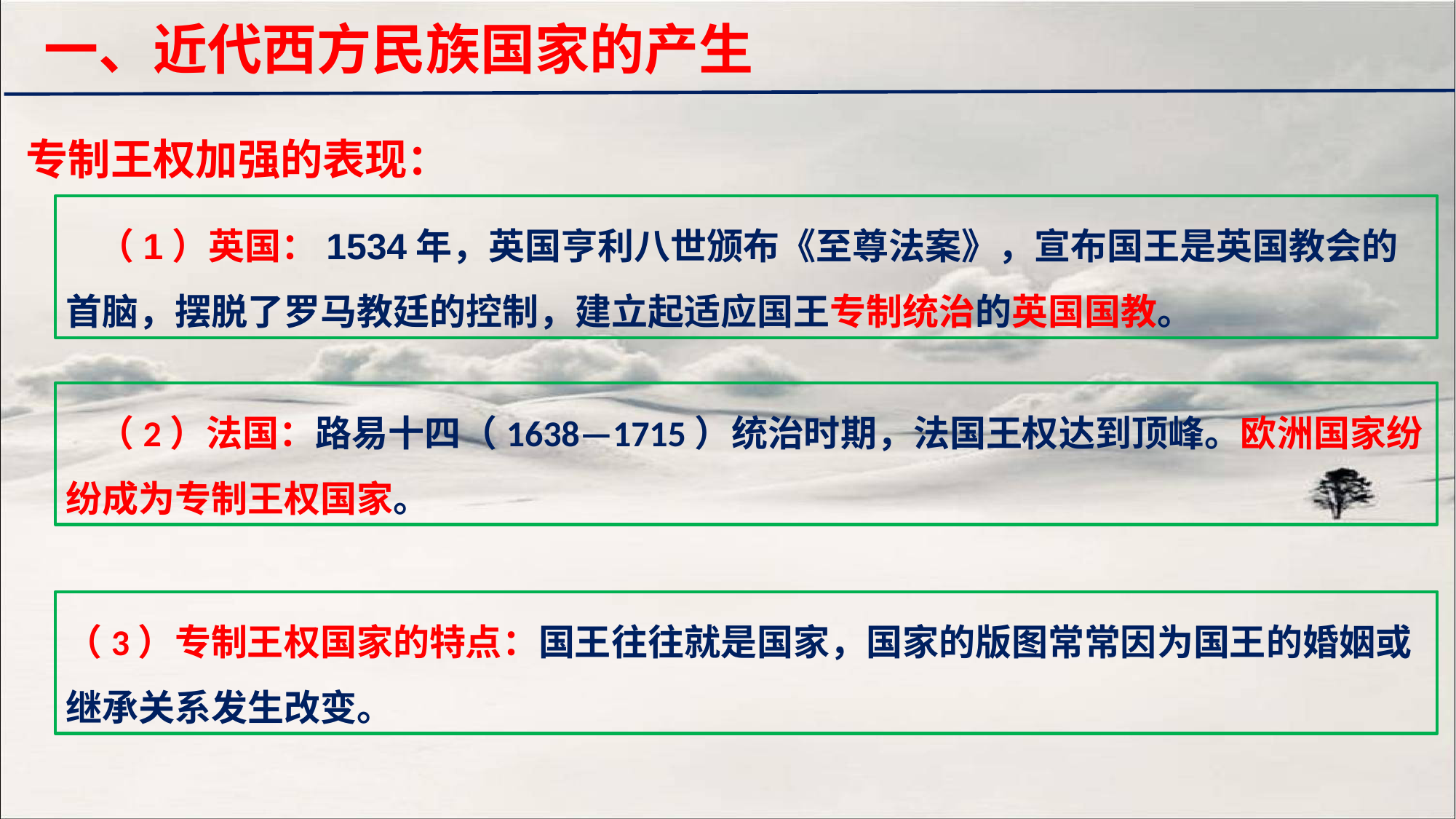

一、近代西方民族国家的产生
专制王权加强的表现：
（1）英国：1534年，英国亨利八世颁布《至尊法案》，宣布国王是英国教会的首脑，摆脱了罗马教廷的控制，建立起适应国王专制统治的英国国教。
（2）法国：路易十四（1638—1715）统治时期，法国王权达到顶峰。欧洲国家纷纷成为专制王权国家。
（3）专制王权国家的特点：国王往往就是国家，国家的版图常常因为国王的婚姻或继承关系发生改变。